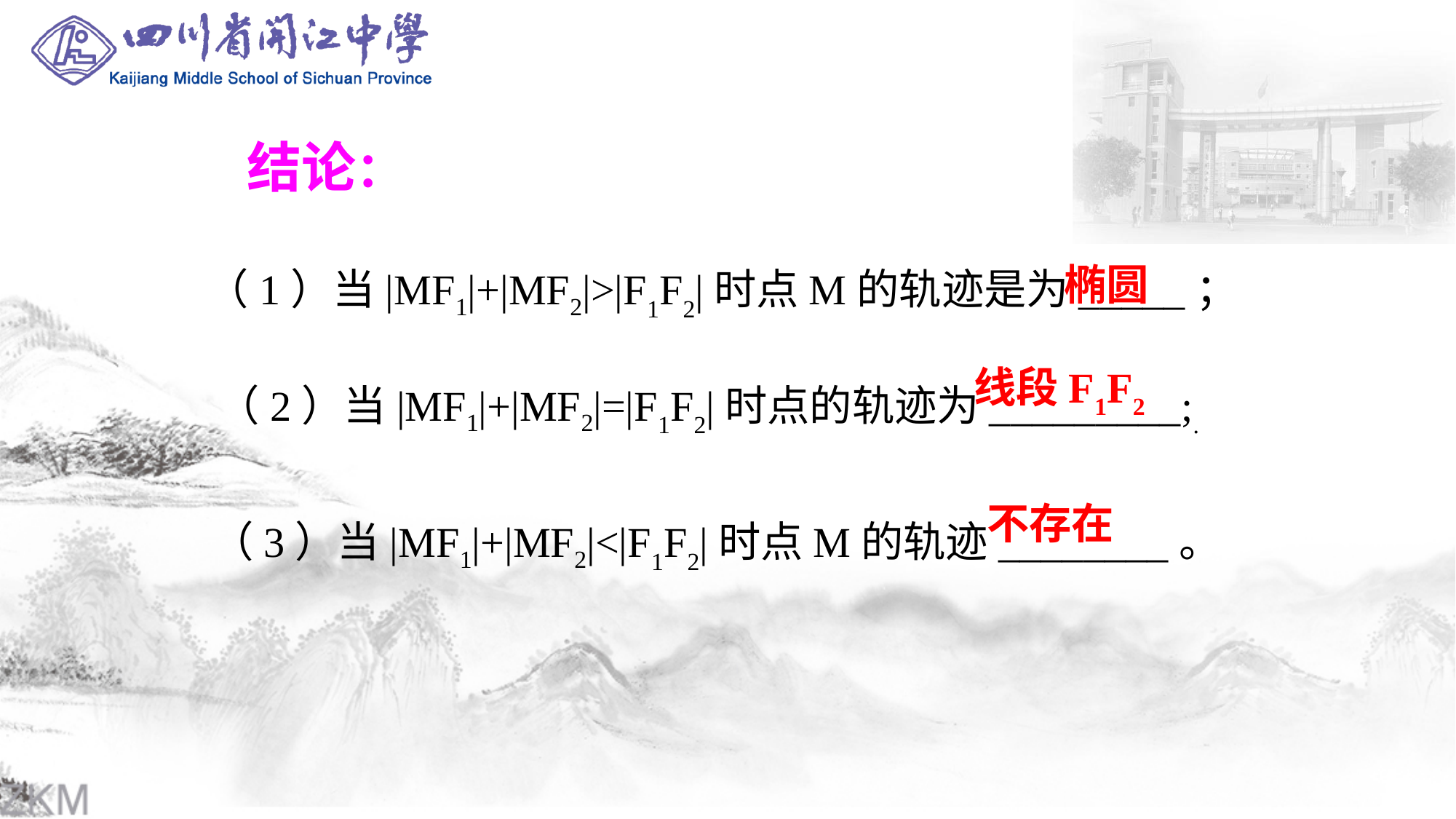

结论：
椭圆
（1）当|MF1|+|MF2|>|F1F2|时点M的轨迹是为_____；
线段F1F2
（2）当|MF1|+|MF2|=|F1F2|时点的轨迹为_________;.
不存在
（3）当|MF1|+|MF2|<|F1F2|时点M的轨迹________。